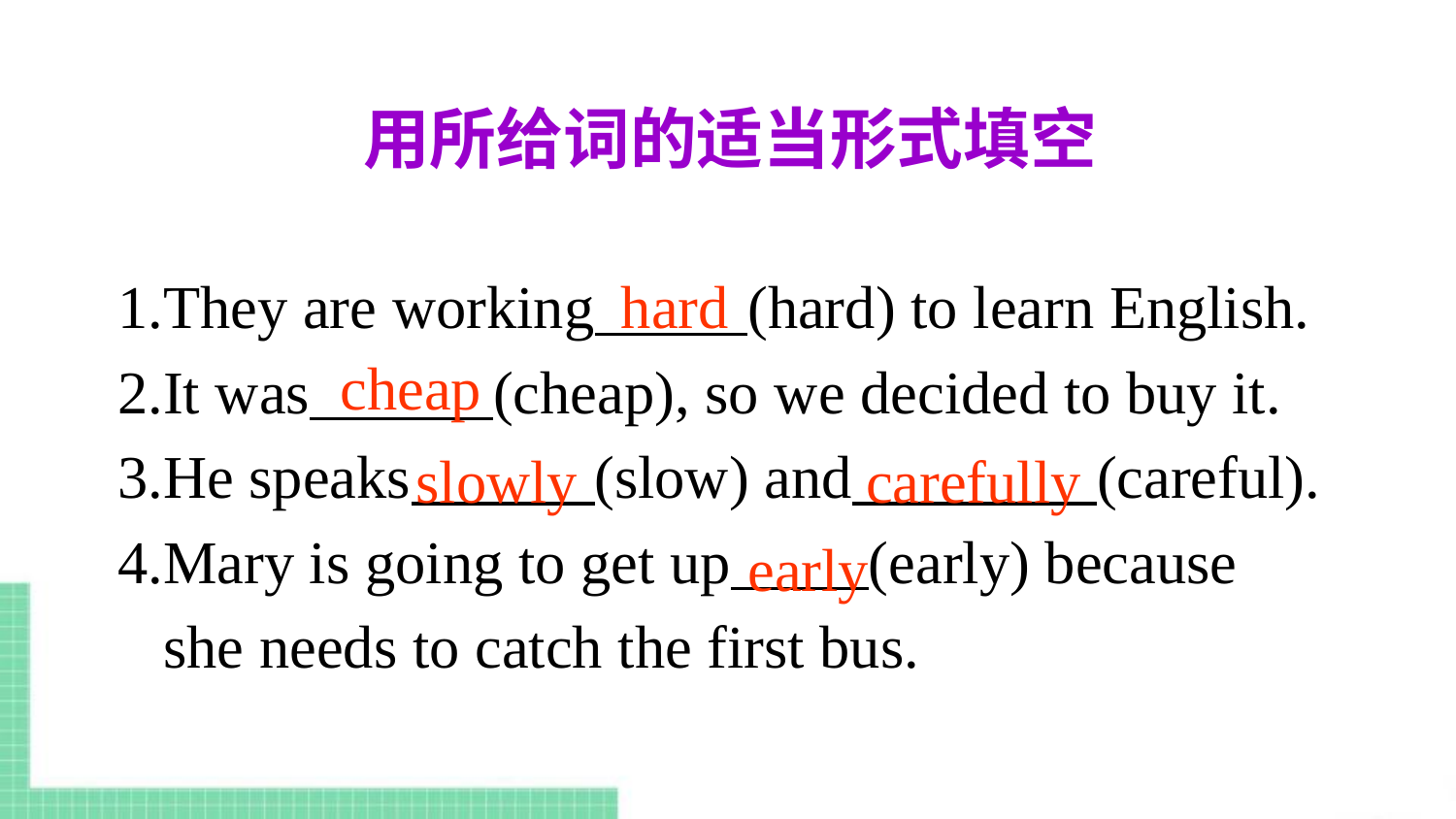

用所给词的适当形式填空
hard
1.They are working          (hard) to learn English.
2.It was            (cheap), so we decided to buy it.
3.He speaks            (slow) and                (careful).
4.Mary is going to get up         (early) because
   she needs to catch the first bus.
cheap
slowly
carefully
early